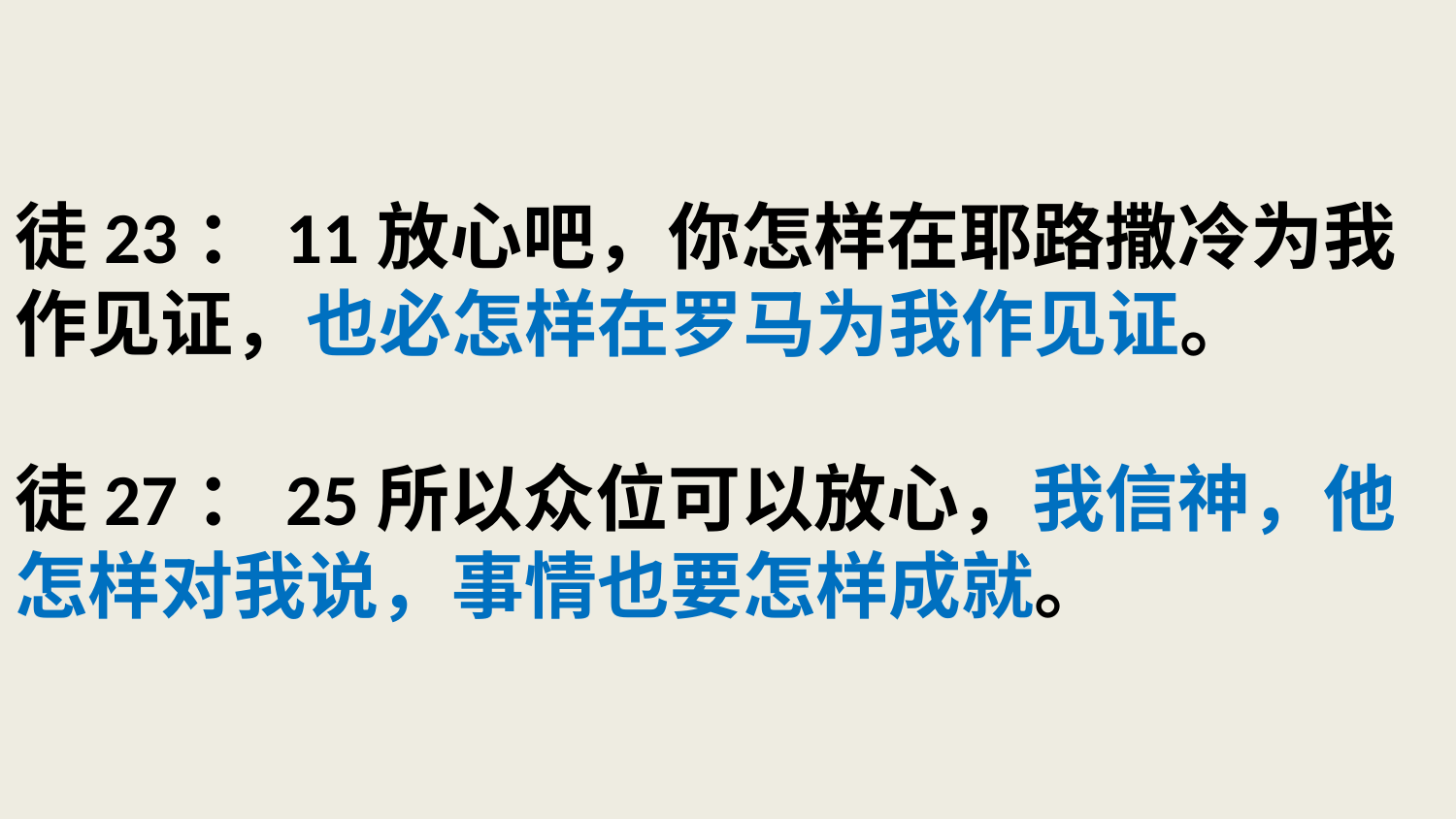

# 徒23：11放心吧，你怎样在耶路撒冷为我作见证，也必怎样在罗马为我作见证。 徒27：25所以众位可以放心，我信神，他怎样对我说，事情也要怎样成就。